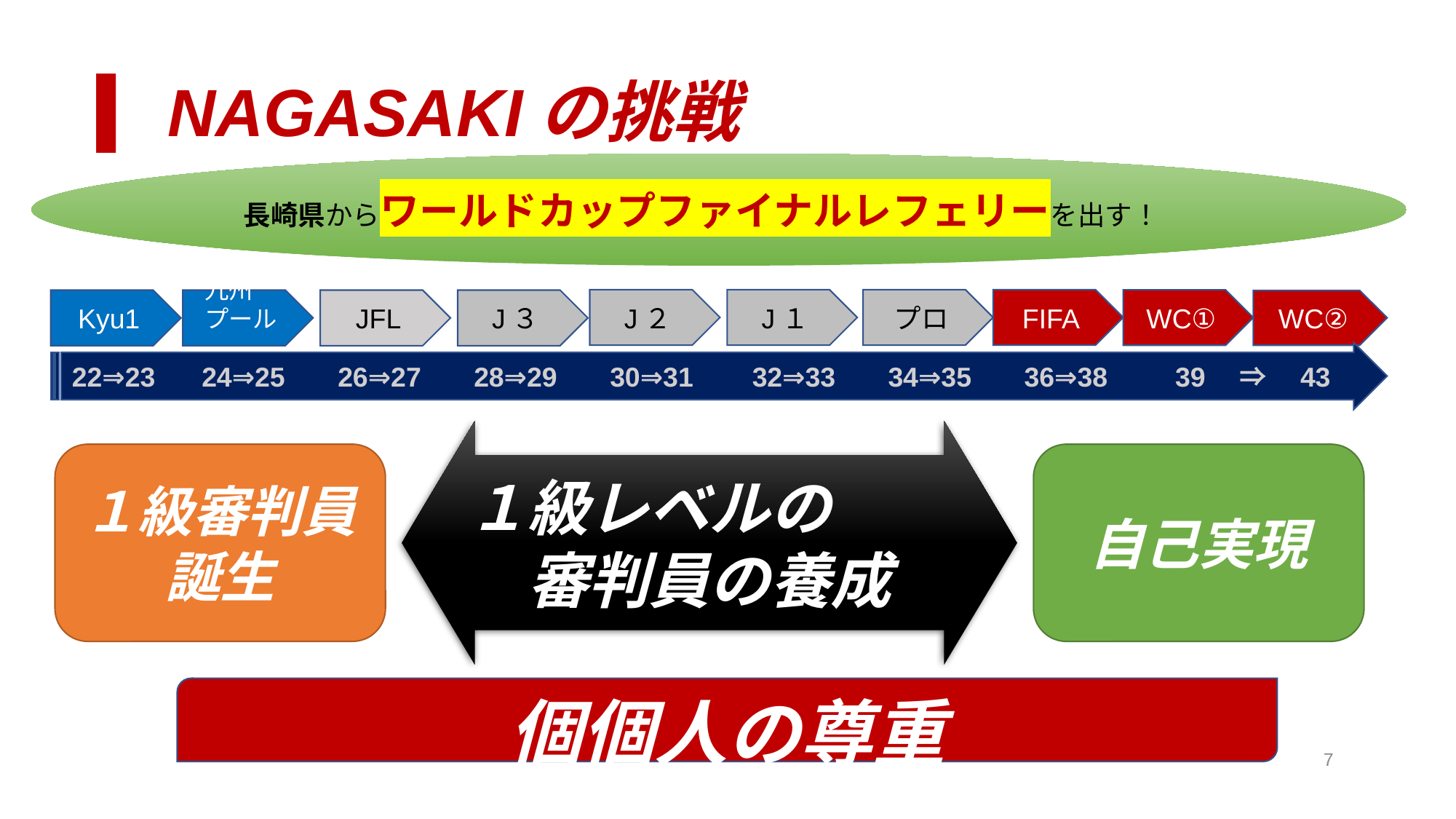

# ▍ NAGASAKIの挑戦
長崎県からワールドカップファイナルレフェリーを出す！
J２
プロ
J１
FIFA
WC①
Kyu1
九州　プール
JFL
J３
WC②
22⇒23　 24⇒25　  26⇒27　  28⇒29　  30⇒31　   32⇒33　  34⇒35　  36⇒38　　39　⇒　43
１級レベルの　　審判員の養成
１級審判員誕生
自己実現
個個人の尊重
7